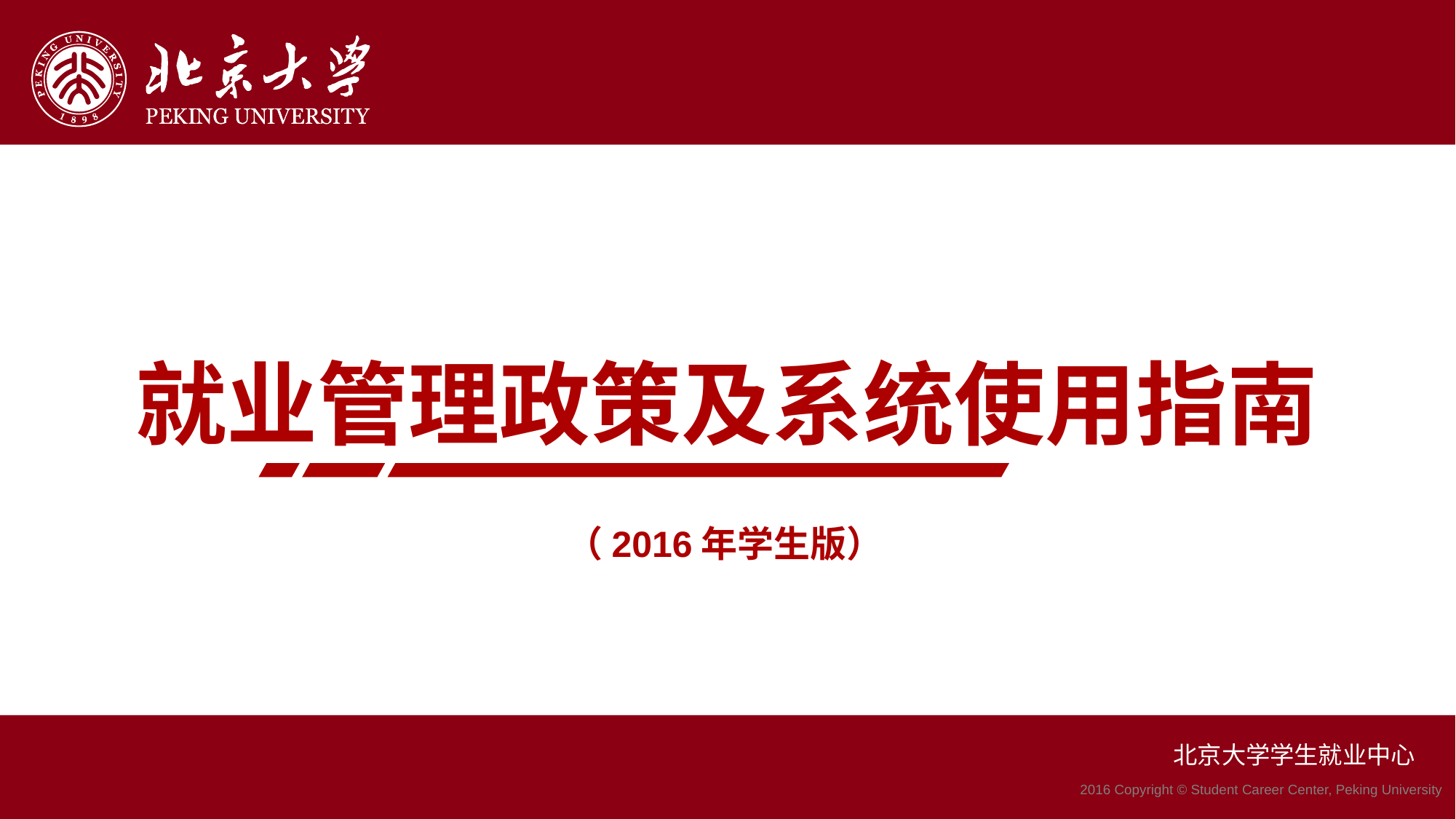

就业管理政策及系统使用指南

（2016年学生版）

北京大学学生就业中心
2016 Copyright © Student Career Center, Peking University